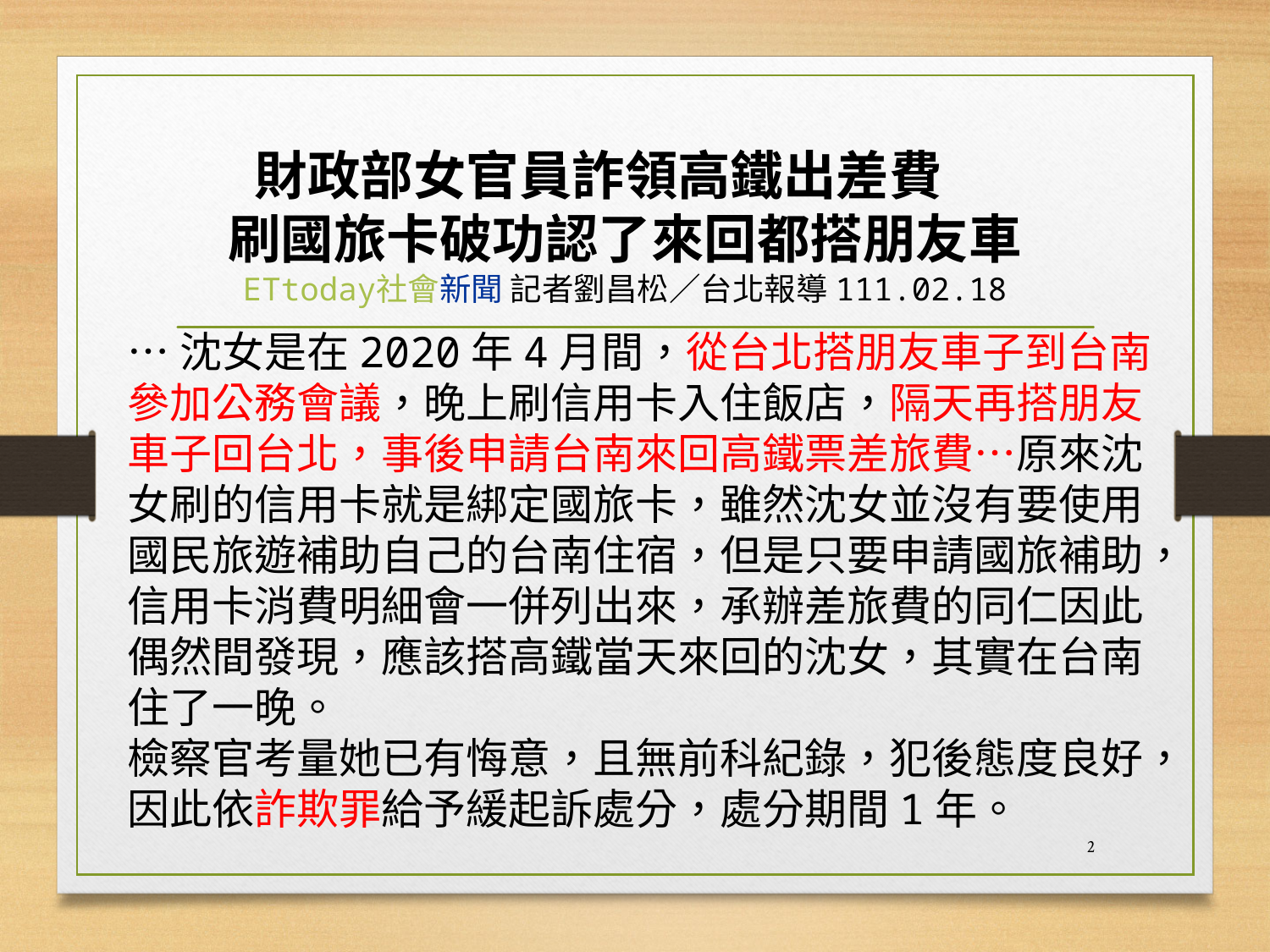

財政部女官員詐領高鐵出差費
刷國旅卡破功認了來回都搭朋友車
ETtoday社會新聞 記者劉昌松／台北報導111.02.18
…沈女是在2020年4月間，從台北搭朋友車子到台南參加公務會議，晚上刷信用卡入住飯店，隔天再搭朋友車子回台北，事後申請台南來回高鐵票差旅費…原來沈女刷的信用卡就是綁定國旅卡，雖然沈女並沒有要使用國民旅遊補助自己的台南住宿，但是只要申請國旅補助，信用卡消費明細會一併列出來，承辦差旅費的同仁因此偶然間發現，應該搭高鐵當天來回的沈女，其實在台南住了一晚。
檢察官考量她已有悔意，且無前科紀錄，犯後態度良好，因此依詐欺罪給予緩起訴處分，處分期間1年。
2